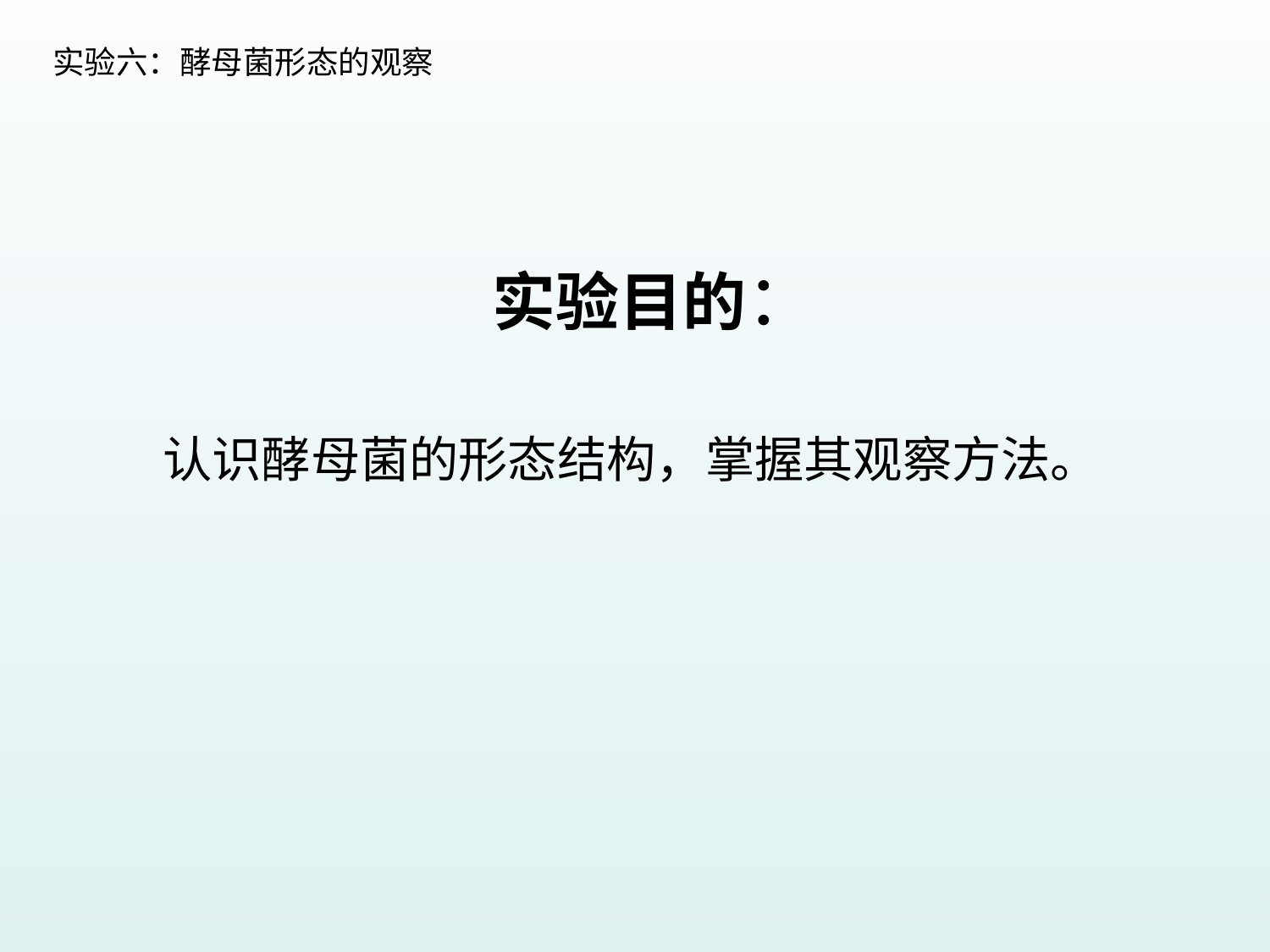

实验六：酵母菌形态的观察

实验目的：

     认识酵母菌的形态结构，掌握其观察方法。